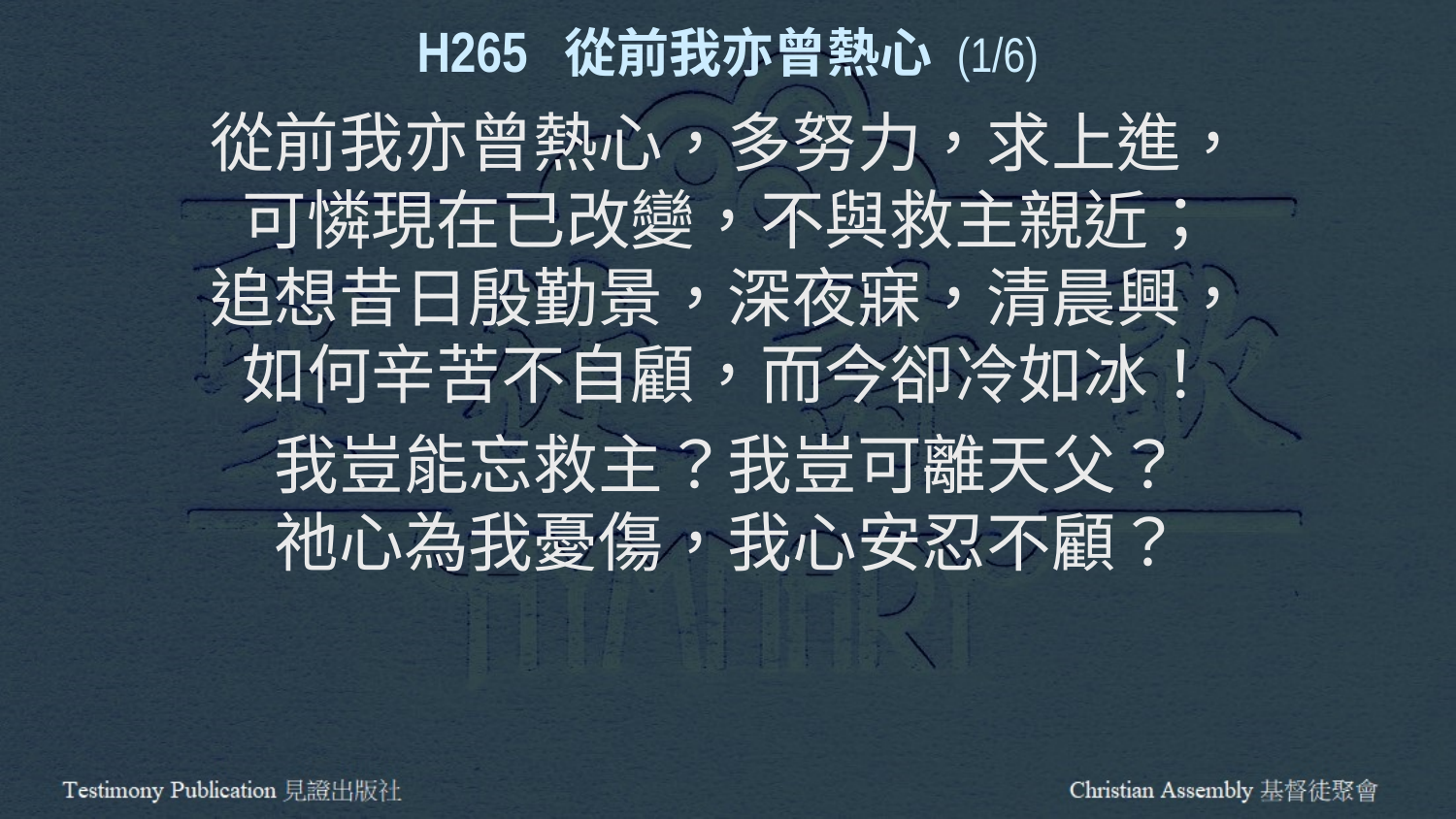

H265  從前我亦曾熱心 (1/6)
從前我亦曾熱心，多努力，求上進，
可憐現在已改變，不與救主親近；
追想昔日殷勤景，深夜寐，清晨興，
如何辛苦不自顧，而今卻冷如冰！
我豈能忘救主？我豈可離天父？
祂心為我憂傷，我心安忍不顧？